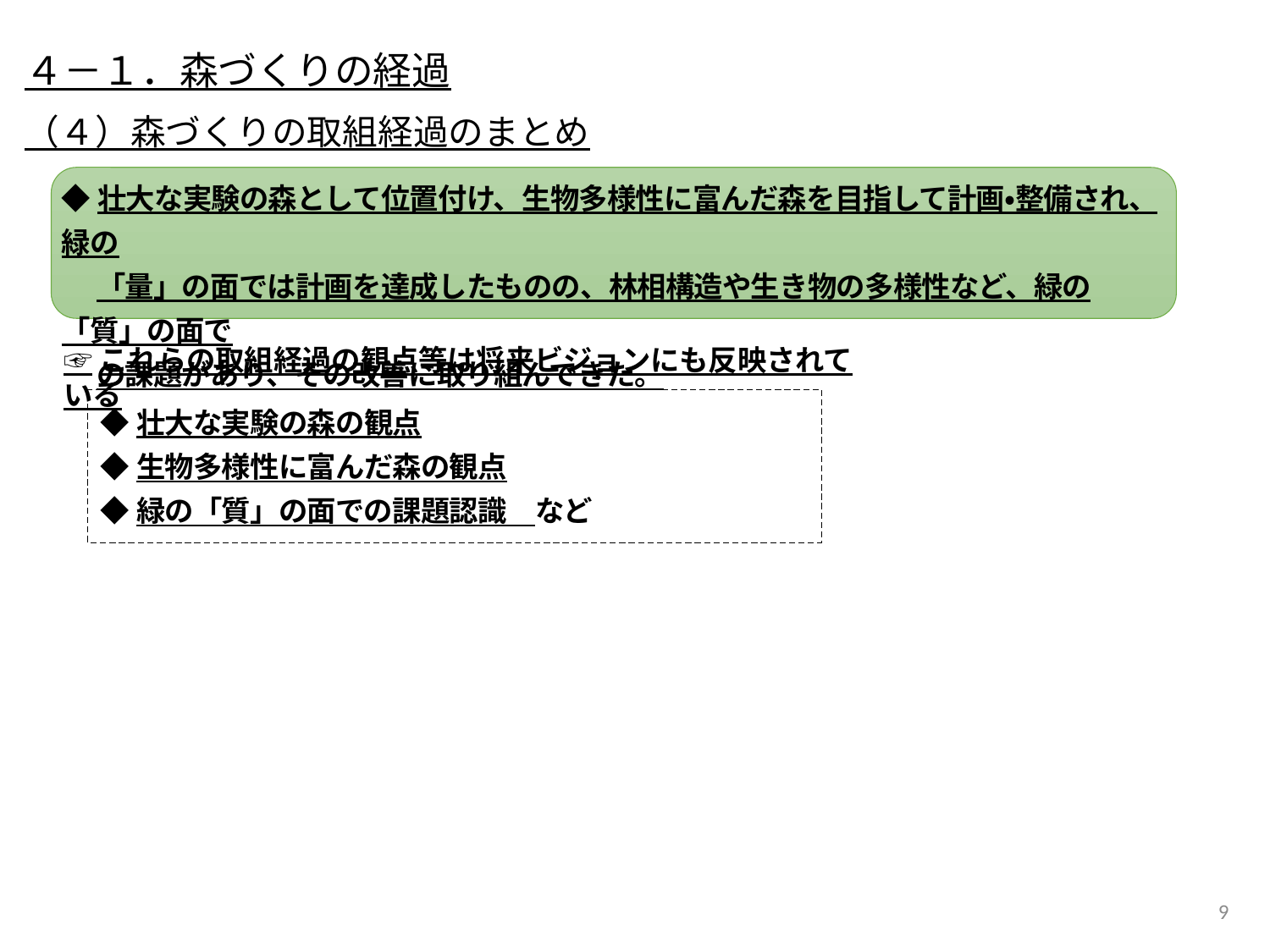

４－１．森づくりの経過
（４）森づくりの取組経過のまとめ
◆壮大な実験の森として位置付け、生物多様性に富んだ森を目指して計画・整備され、緑の
　 「量」の面では計画を達成したものの、林相構造や生き物の多様性など、緑の「質」の面で
　 の課題があり、その改善に取り組んできた。

☞これらの取組経過の観点等は将来ビジョンにも反映されている
◆壮大な実験の森の観点
◆生物多様性に富んだ森の観点
◆緑の「質」の面での課題認識　など
9